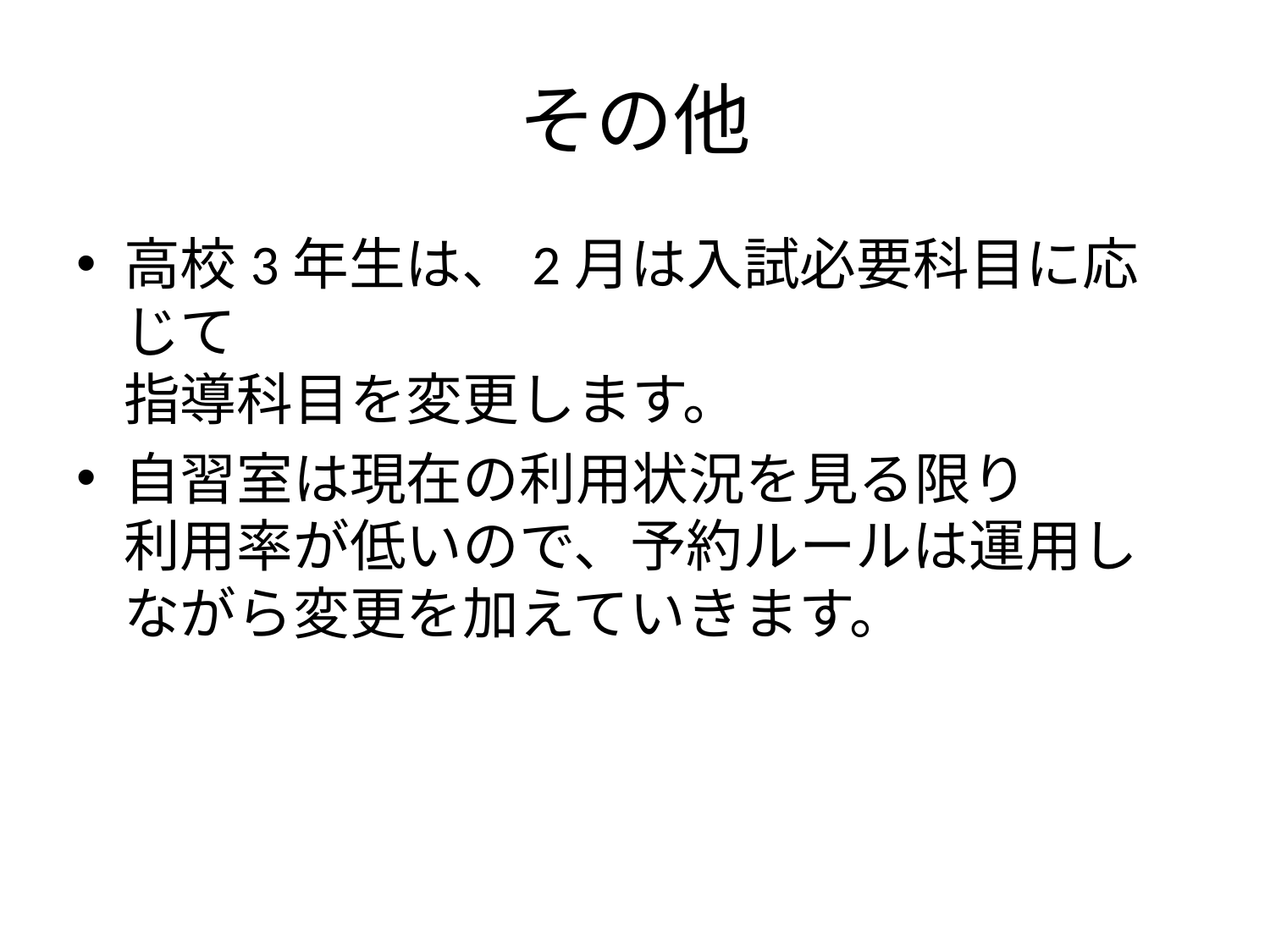

# その他
高校3年生は、2月は入試必要科目に応じて
指導科目を変更します。
自習室は現在の利用状況を見る限り
利用率が低いので、予約ルールは運用しながら変更を加えていきます。